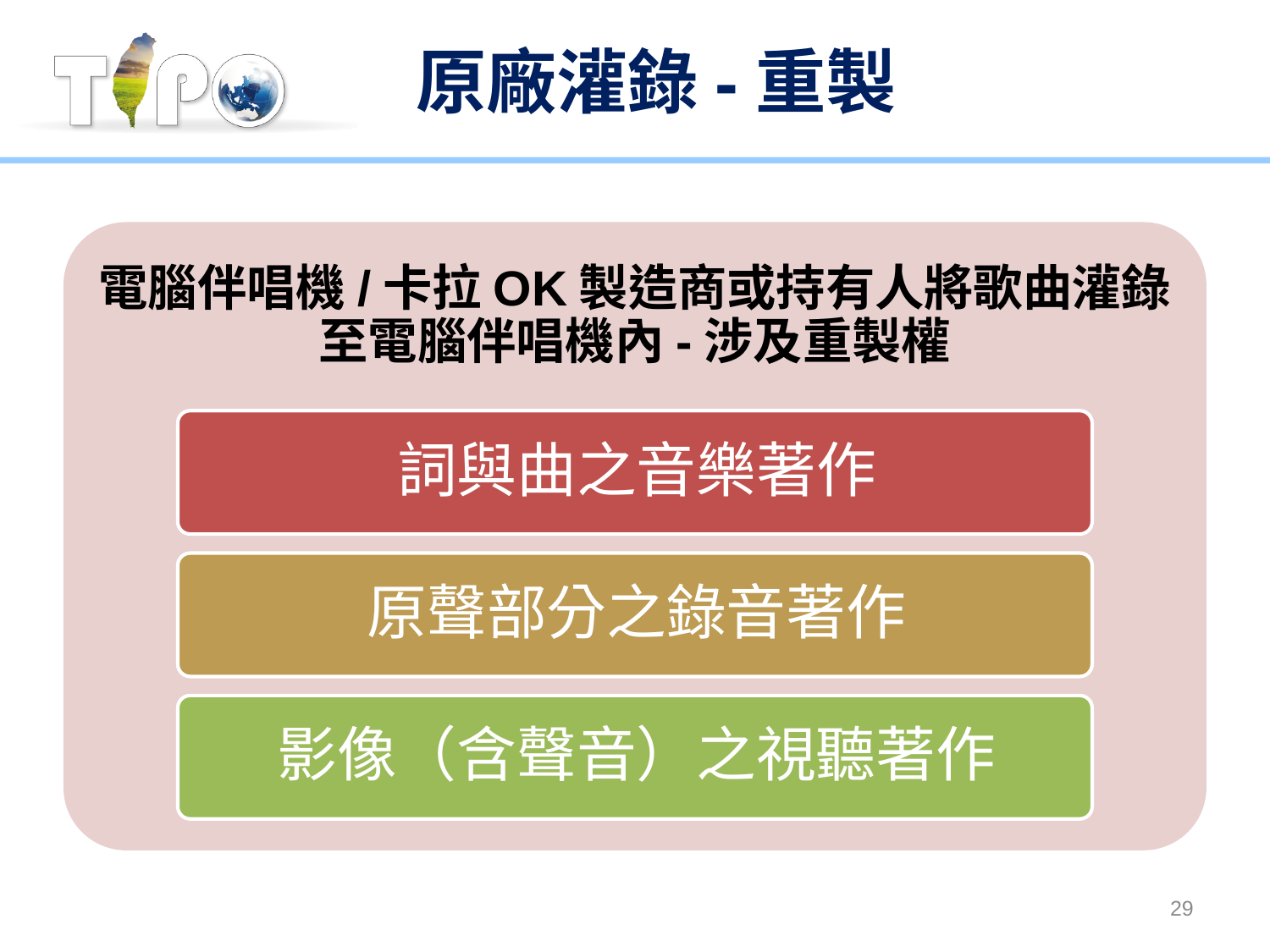

# 原廠灌錄-重製
電腦伴唱機/卡拉OK製造商或持有人將歌曲灌錄至電腦伴唱機內-涉及重製權
詞與曲之音樂著作
原聲部分之錄音著作
影像（含聲音）之視聽著作
29